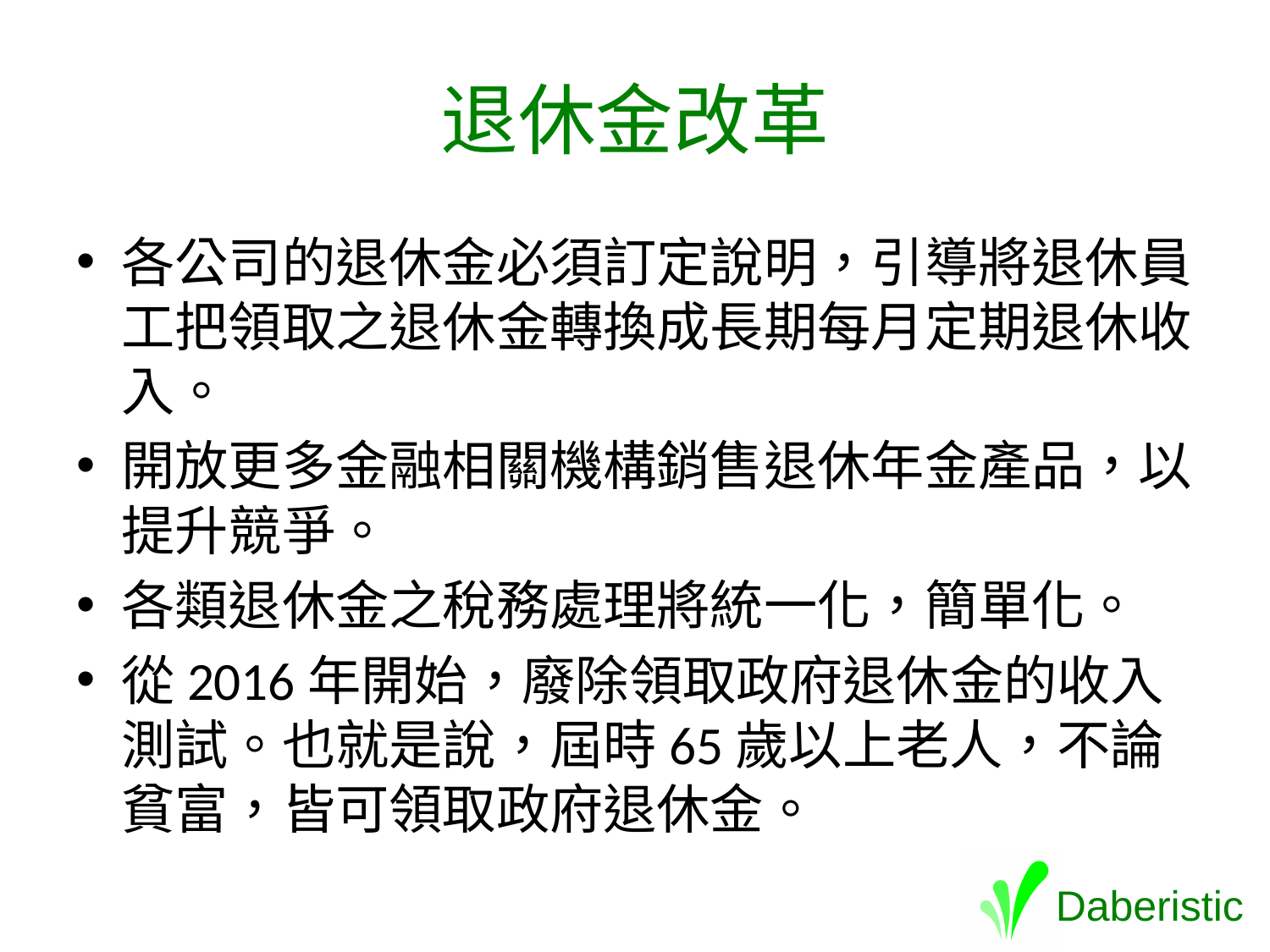

# 退休金改革
各公司的退休金必須訂定說明，引導將退休員工把領取之退休金轉換成長期每月定期退休收入。
開放更多金融相關機構銷售退休年金產品，以提升競爭。
各類退休金之稅務處理將統一化，簡單化。
從2016年開始，廢除領取政府退休金的收入測試。也就是說，屆時65歲以上老人，不論貧富，皆可領取政府退休金。